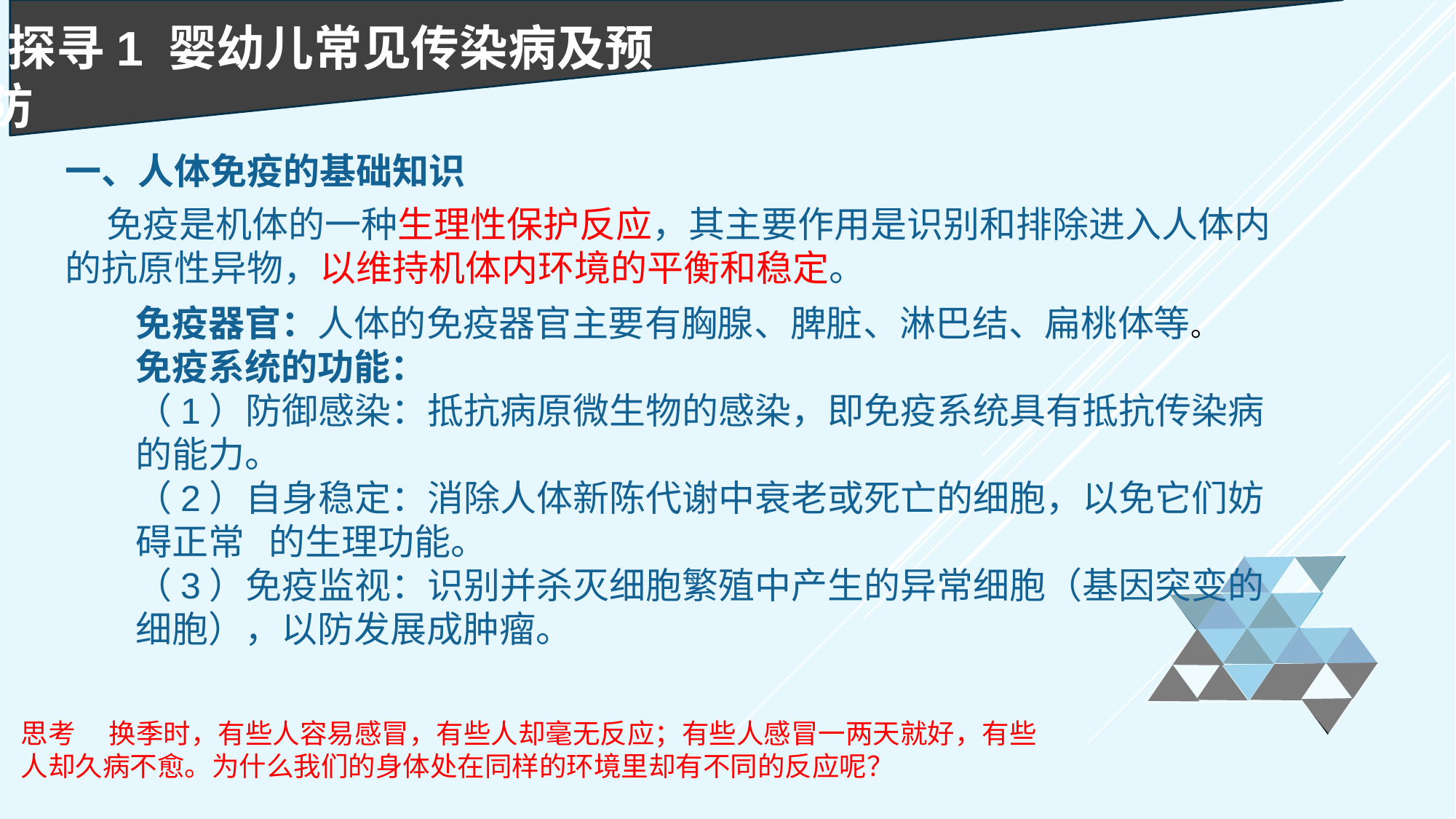

探寻1 婴幼儿常见传染病及预防

一、人体免疫的基础知识
    免疫是机体的一种生理性保护反应，其主要作用是识别和排除进入人体内的抗原性异物，以维持机体内环境的平衡和稳定。
免疫器官：人体的免疫器官主要有胸腺、脾脏、淋巴结、扁桃体等。
免疫系统的功能：
（1）防御感染：抵抗病原微生物的感染，即免疫系统具有抵抗传染病的能力。
（2）自身稳定：消除人体新陈代谢中衰老或死亡的细胞，以免它们妨碍正常   的生理功能。
（3）免疫监视：识别并杀灭细胞繁殖中产生的异常细胞（基因突变的细胞），以防发展成肿瘤。
思考  换季时，有些人容易感冒，有些人却毫无反应；有些人感冒一两天就好，有些人却久病不愈。为什么我们的身体处在同样的环境里却有不同的反应呢？